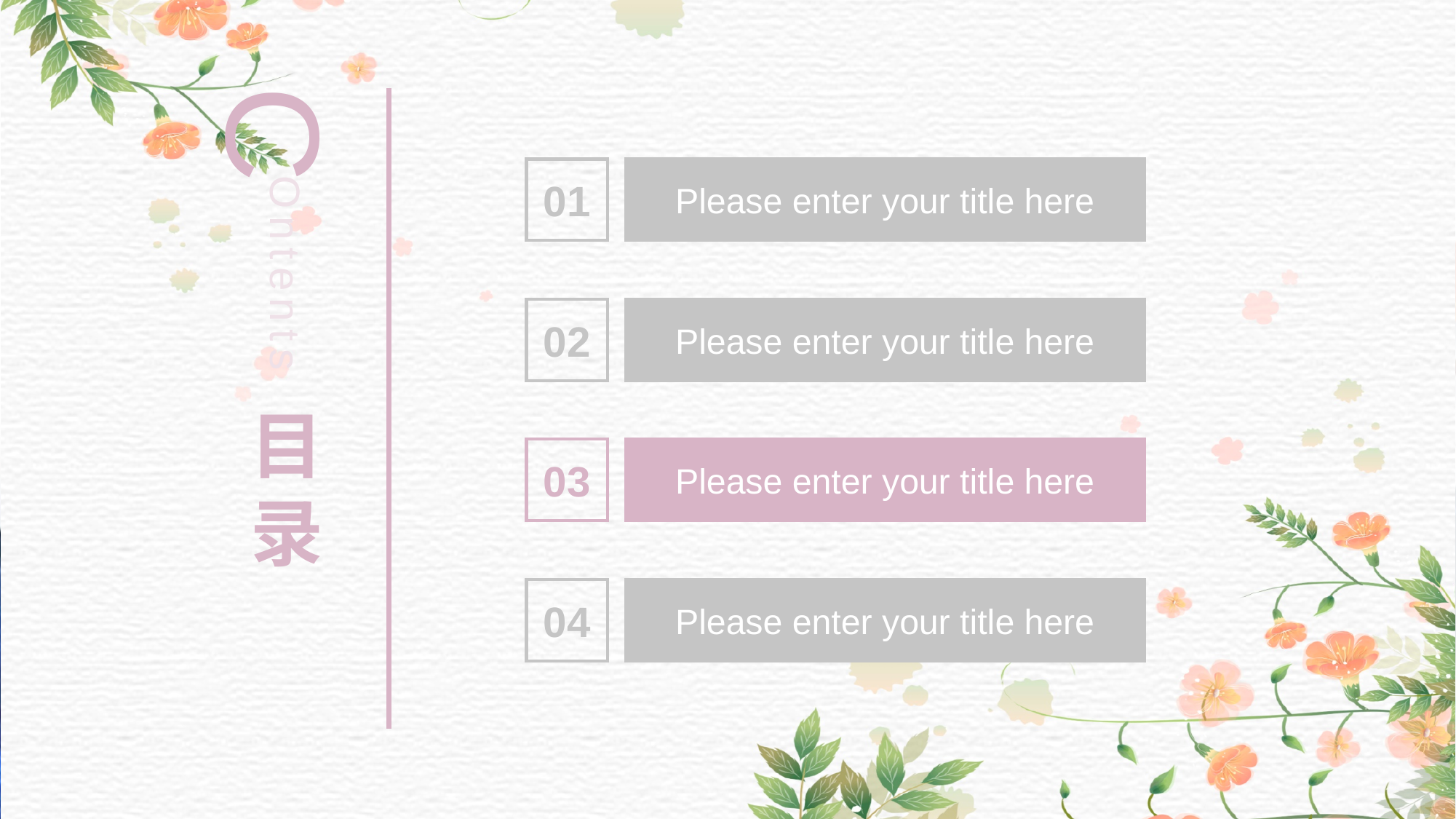

C
01
Please enter your title here
Ontents
02
Please enter your title here
目录
03
Please enter your title here
04
Please enter your title here